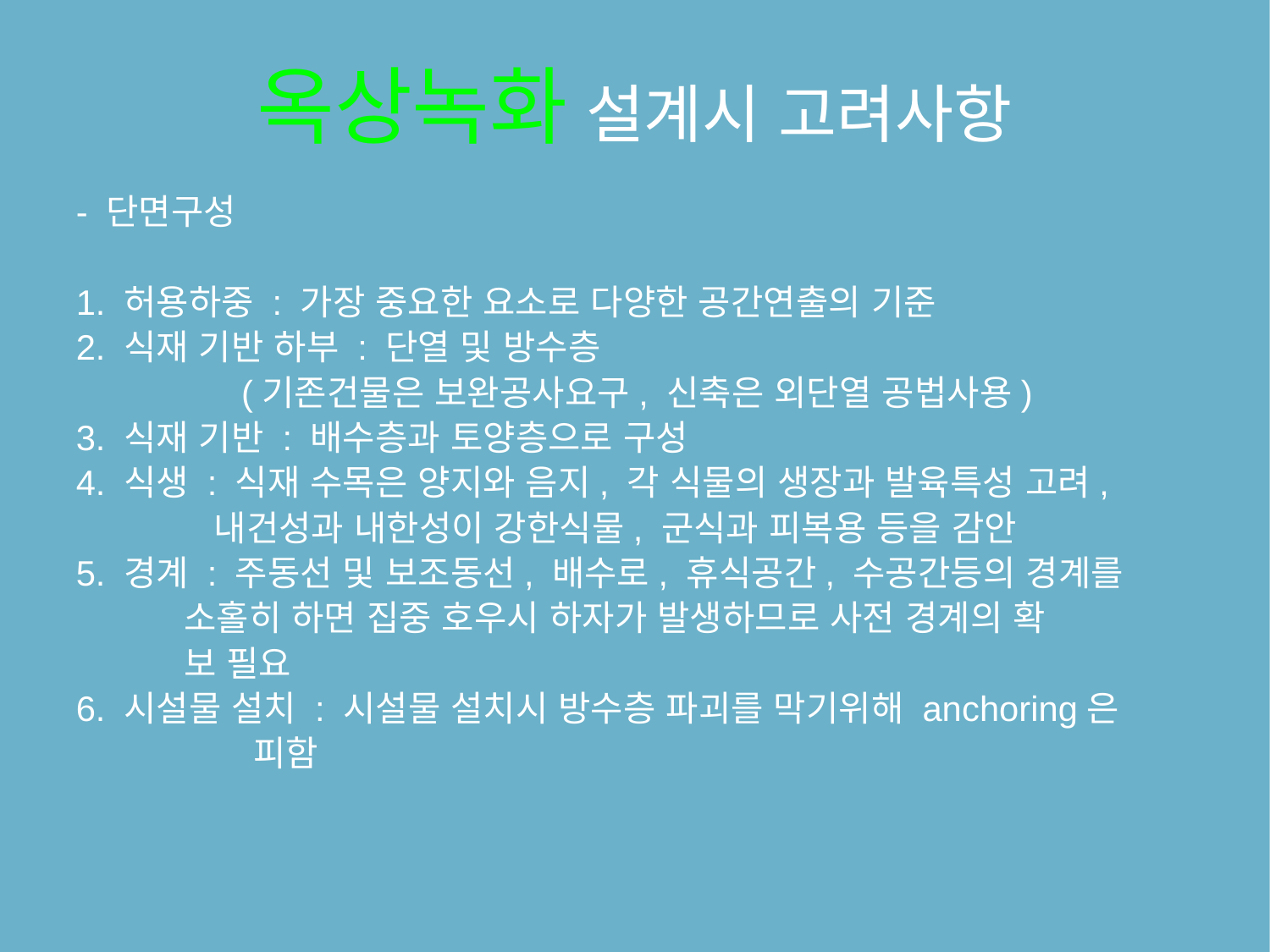

# 옥상녹화 설계시 고려사항
- 단면구성

1. 허용하중 : 가장 중요한 요소로 다양한 공간연출의 기준
2. 식재 기반 하부 : 단열 및 방수층
                 (기존건물은 보완공사요구, 신축은 외단열 공법사용)
3. 식재 기반 : 배수층과 토양층으로 구성
4. 식생 : 식재 수목은 양지와 음지, 각 식물의 생장과 발육특성 고려,
             내건성과 내한성이 강한식물, 군식과 피복용 등을 감안
5. 경계 : 주동선 및 보조동선, 배수로, 휴식공간, 수공간등의 경계를
          소홀히 하면 집중 호우시 하자가 발생하므로 사전 경계의 확
          보 필요
6. 시설물 설치 : 시설물 설치시 방수층 파괴를 막기위해 anchoring은
                 피함